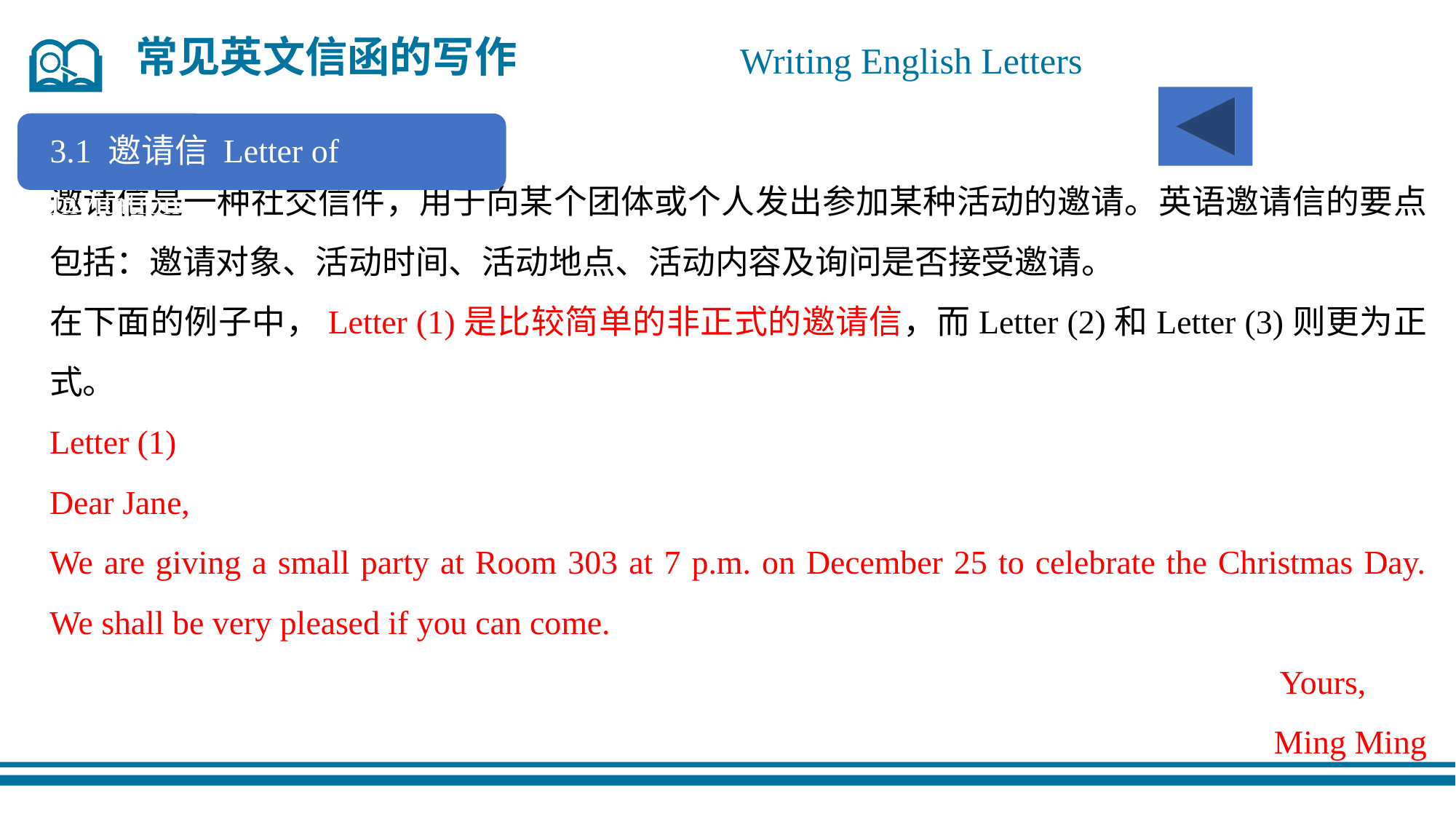

常见英文信函的写作
 Writing English Letters

3.1 邀请信 Letter of Invitation

邀请信是一种社交信件，用于向某个团体或个人发出参加某种活动的邀请。英语邀请信的要点包括：邀请对象、活动时间、活动地点、活动内容及询问是否接受邀请。
在下面的例子中，Letter (1)是比较简单的非正式的邀请信，而Letter (2)和Letter (3)则更为正式。
Letter (1)
Dear Jane,
We are giving a small party at Room 303 at 7 p.m. on December 25 to celebrate the Christmas Day. We shall be very pleased if you can come.
                                                                                                                                                   Yours,
Ming Ming